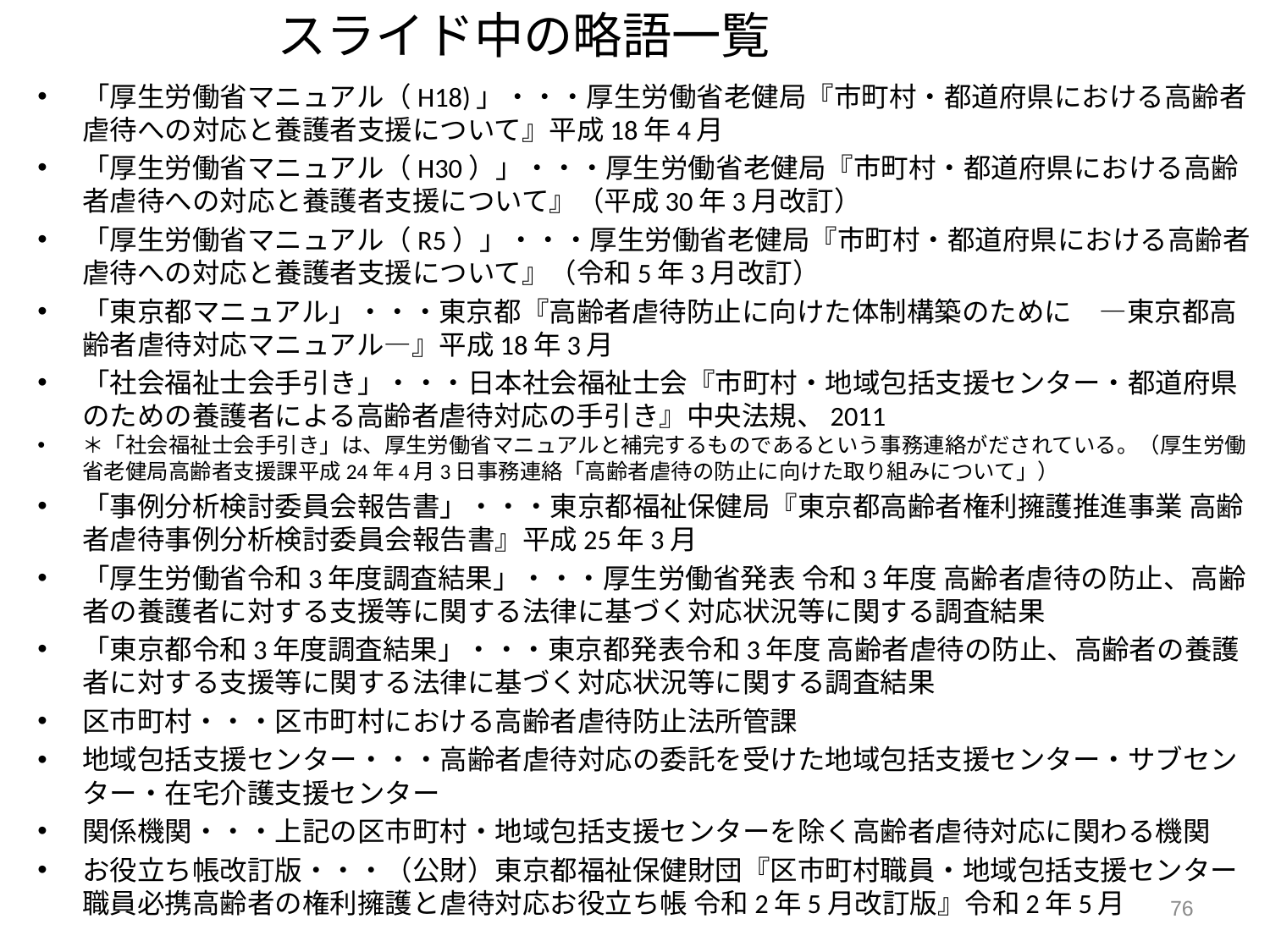

スライド中の略語一覧
「厚生労働省マニュアル（H18)」・・・厚生労働省老健局『市町村・都道府県における高齢者虐待への対応と養護者支援について』平成18年4月
「厚生労働省マニュアル（H30）」・・・厚生労働省老健局『市町村・都道府県における高齢者虐待への対応と養護者支援について』（平成30年3月改訂）
「厚生労働省マニュアル（R5）」・・・厚生労働省老健局『市町村・都道府県における高齢者虐待への対応と養護者支援について』（令和5年3月改訂）
「東京都マニュアル」・・・東京都『高齢者虐待防止に向けた体制構築のために　―東京都高齢者虐待対応マニュアル―』平成18年3月
「社会福祉士会手引き」・・・日本社会福祉士会『市町村・地域包括支援センター・都道府県のための養護者による高齢者虐待対応の手引き』中央法規、2011
＊「社会福祉士会手引き」は、厚生労働省マニュアルと補完するものであるという事務連絡がだされている。（厚生労働省老健局高齢者支援課平成24年4月3日事務連絡「高齢者虐待の防止に向けた取り組みについて」）
「事例分析検討委員会報告書」・・・東京都福祉保健局『東京都高齢者権利擁護推進事業 高齢者虐待事例分析検討委員会報告書』平成25年3月
「厚生労働省令和3年度調査結果」・・・厚生労働省発表 令和3年度 高齢者虐待の防止、高齢者の養護者に対する支援等に関する法律に基づく対応状況等に関する調査結果
「東京都令和3年度調査結果」・・・東京都発表令和3年度 高齢者虐待の防止、高齢者の養護者に対する支援等に関する法律に基づく対応状況等に関する調査結果
区市町村・・・区市町村における高齢者虐待防止法所管課
地域包括支援センター・・・高齢者虐待対応の委託を受けた地域包括支援センター・サブセンター・在宅介護支援センター
関係機関・・・上記の区市町村・地域包括支援センターを除く高齢者虐待対応に関わる機関
お役立ち帳改訂版・・・（公財）東京都福祉保健財団『区市町村職員・地域包括支援センター職員必携高齢者の権利擁護と虐待対応お役立ち帳 令和2年5月改訂版』令和2年5月
76